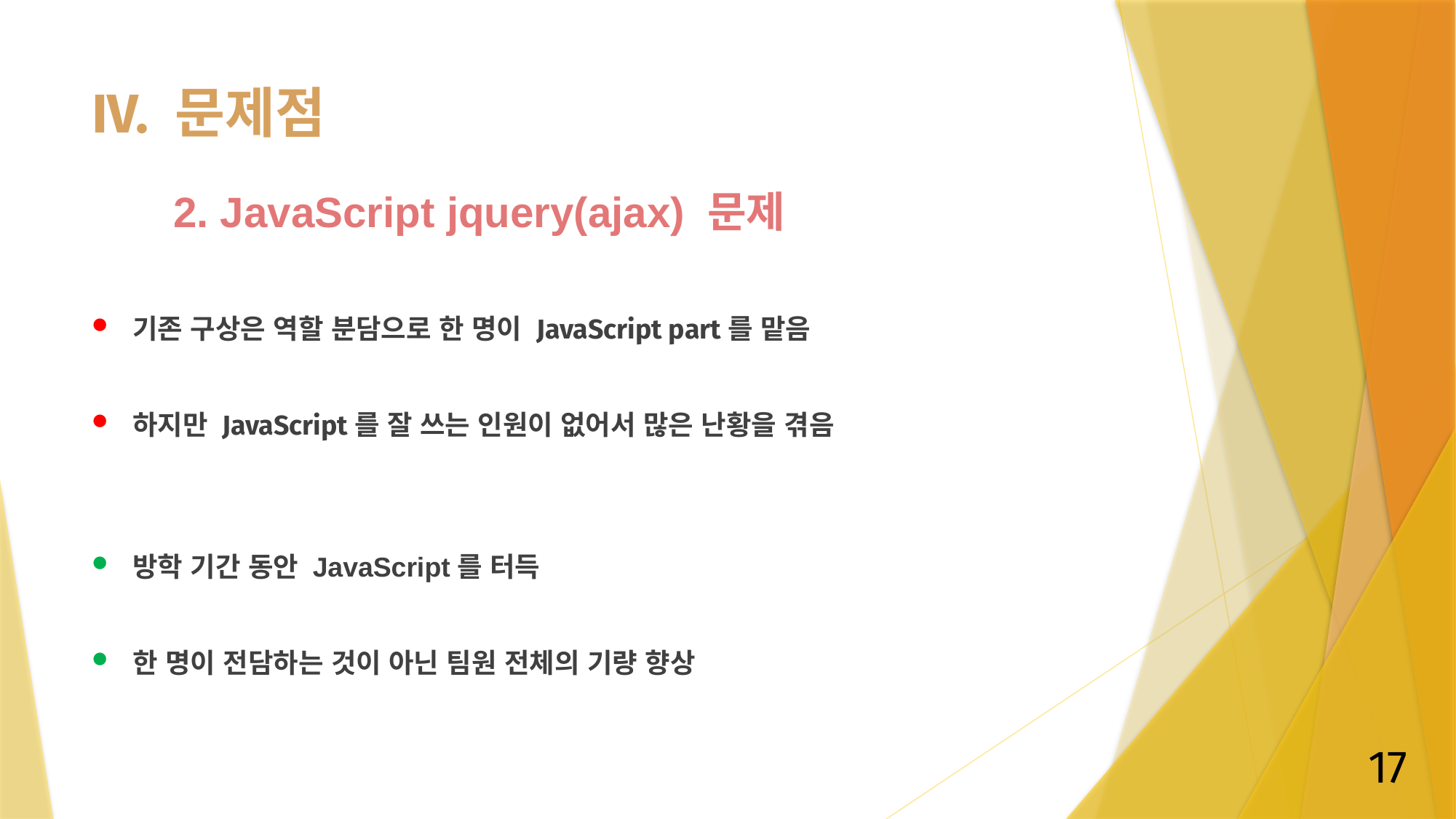

# IV. 문제점
2. JavaScript jquery(ajax) 문제

기존 구상은 역할 분담으로 한 명이 JavaScript part를 맡음

하지만 JavaScript를 잘 쓰는 인원이 없어서 많은 난황을 겪음

방학 기간 동안 JavaScript를 터득

한 명이 전담하는 것이 아닌 팀원 전체의 기량 향상
17